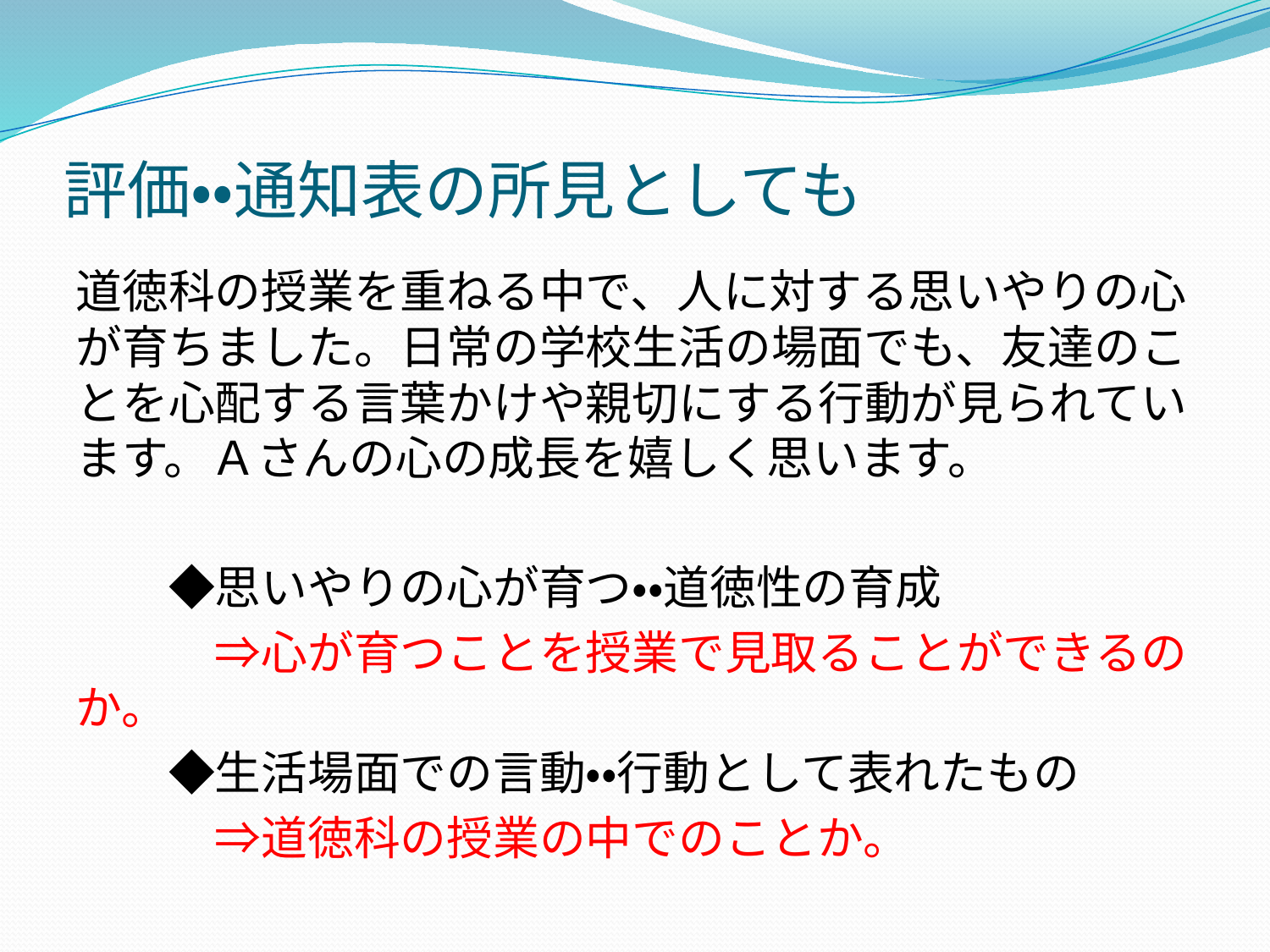

# 評価・・通知表の所見としても
道徳科の授業を重ねる中で、人に対する思いやりの心が育ちました。日常の学校生活の場面でも、友達のことを心配する言葉かけや親切にする行動が見られています。Ａさんの心の成長を嬉しく思います。

　　◆思いやりの心が育つ・・道徳性の育成
　　　⇒心が育つことを授業で見取ることができるのか。
　　◆生活場面での言動・・行動として表れたもの
　　　⇒道徳科の授業の中でのことか。